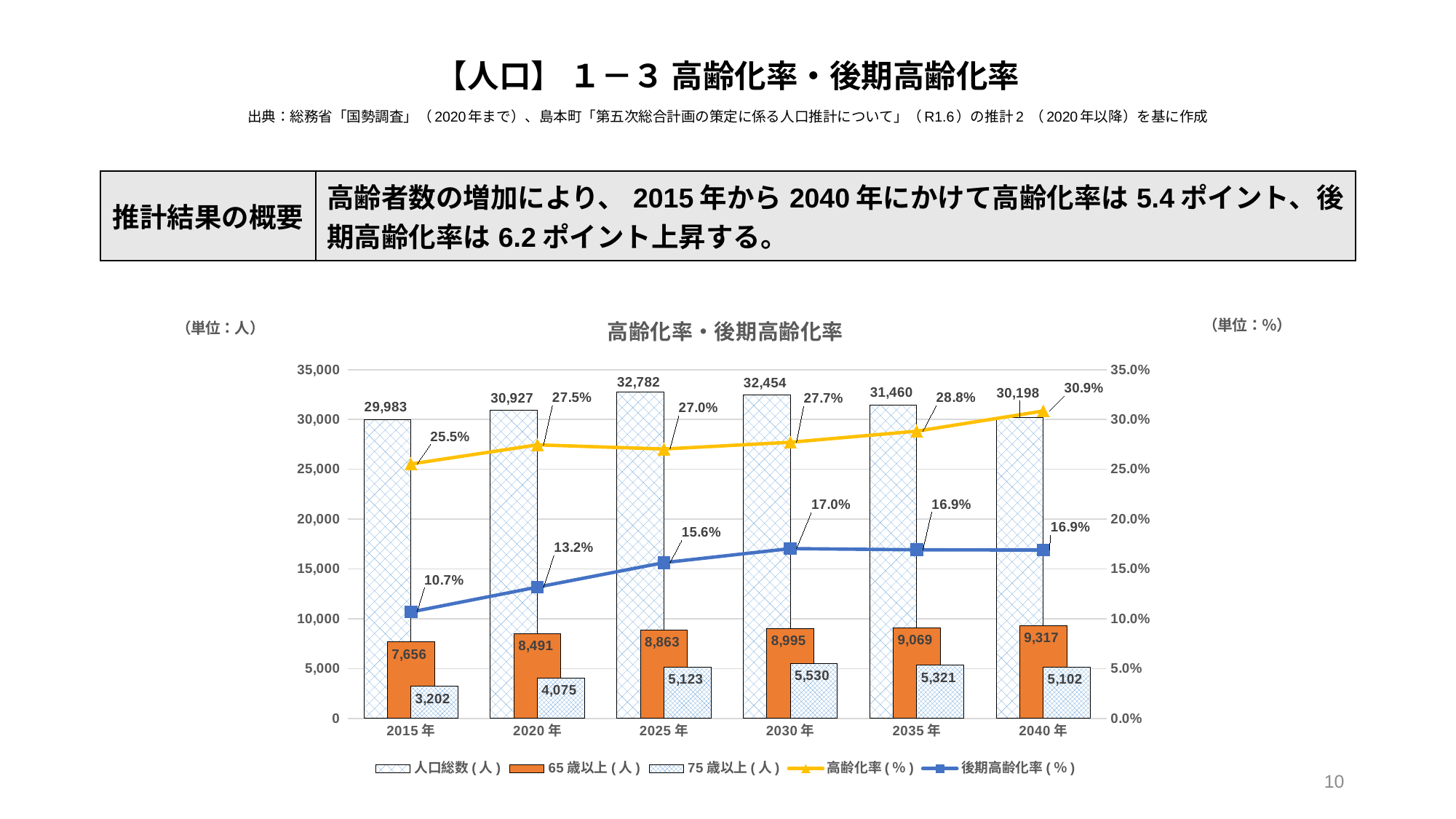

# 【人口】 １－３ 高齢化率・後期高齢化率 出典：総務省「国勢調査」（2020年まで）、島本町「第五次総合計画の策定に係る人口推計について」（R1.6）の推計2 （2020年以降）を基に作成
| 推計結果の概要 | 高齢者数の増加により、2015年から2040年にかけて高齢化率は5.4ポイント、後期高齢化率は6.2ポイント上昇する。 |
| --- | --- |

### Chart: 高齢化率・後期高齢化率

| Category | 人口総数(人) | 65歳以上(人) | 75歳以上(人) | 高齢化率(％) | 後期高齢化率(％) |
|---|---|---|---|---|---|
| 2015年 | 29983.0 | 7656.0 | 3202.0 | 0.25534469532735216 | 0.10679384984824734 |
| 2020年 | 30927.0 | 8491.0 | 4075.0 | 0.2745497461764801 | 0.13176189090438775 |
| 2025年 | 32782.12840698975 | 8862.871433977349 | 5123.186136767803 | 0.27035680307101784 | 0.15627985081272044 |
| 2030年 | 32453.97601123495 | 8995.248876776883 | 5530.304659797286 | 0.27716939439601784 | 0.17040453403560782 |
| 2035年 | 31460.31272841602 | 9068.885064462078 | 5321.23192053165 | 0.2882643012086385 | 0.16914110061357823 |
| 2040年 | 30198.38706159954 | 9316.883833100572 | 5101.513418983212 | 0.30852256493354174 | 0.16893330788088112 |
10